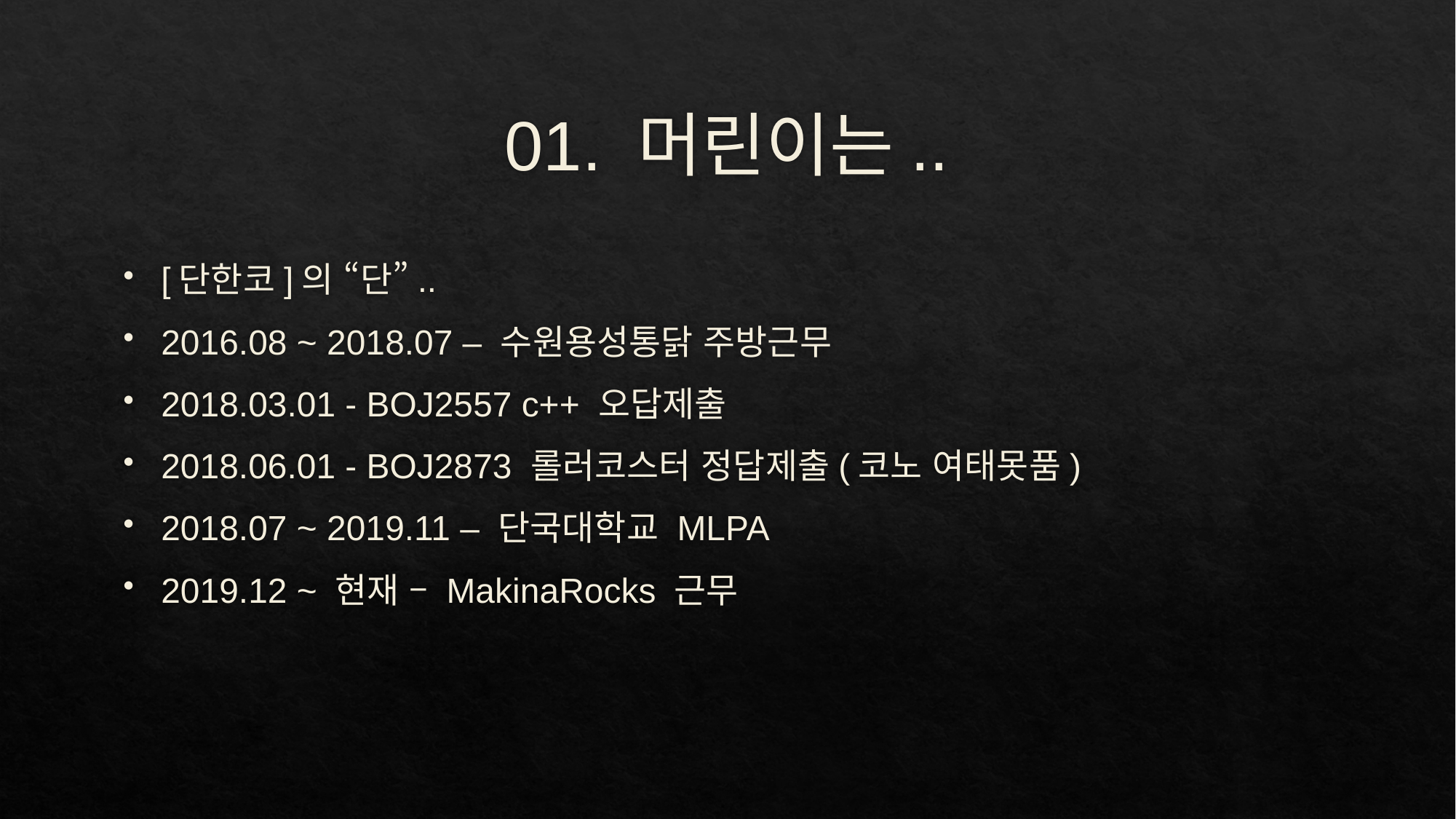

# 01. 머린이는..
[단한코]의 “단”..
2016.08 ~ 2018.07 – 수원용성통닭 주방근무
2018.03.01 - BOJ2557 c++ 오답제출
2018.06.01 - BOJ2873 롤러코스터 정답제출(코노 여태못품)
2018.07 ~ 2019.11 – 단국대학교 MLPA
2019.12 ~ 현재 – MakinaRocks 근무